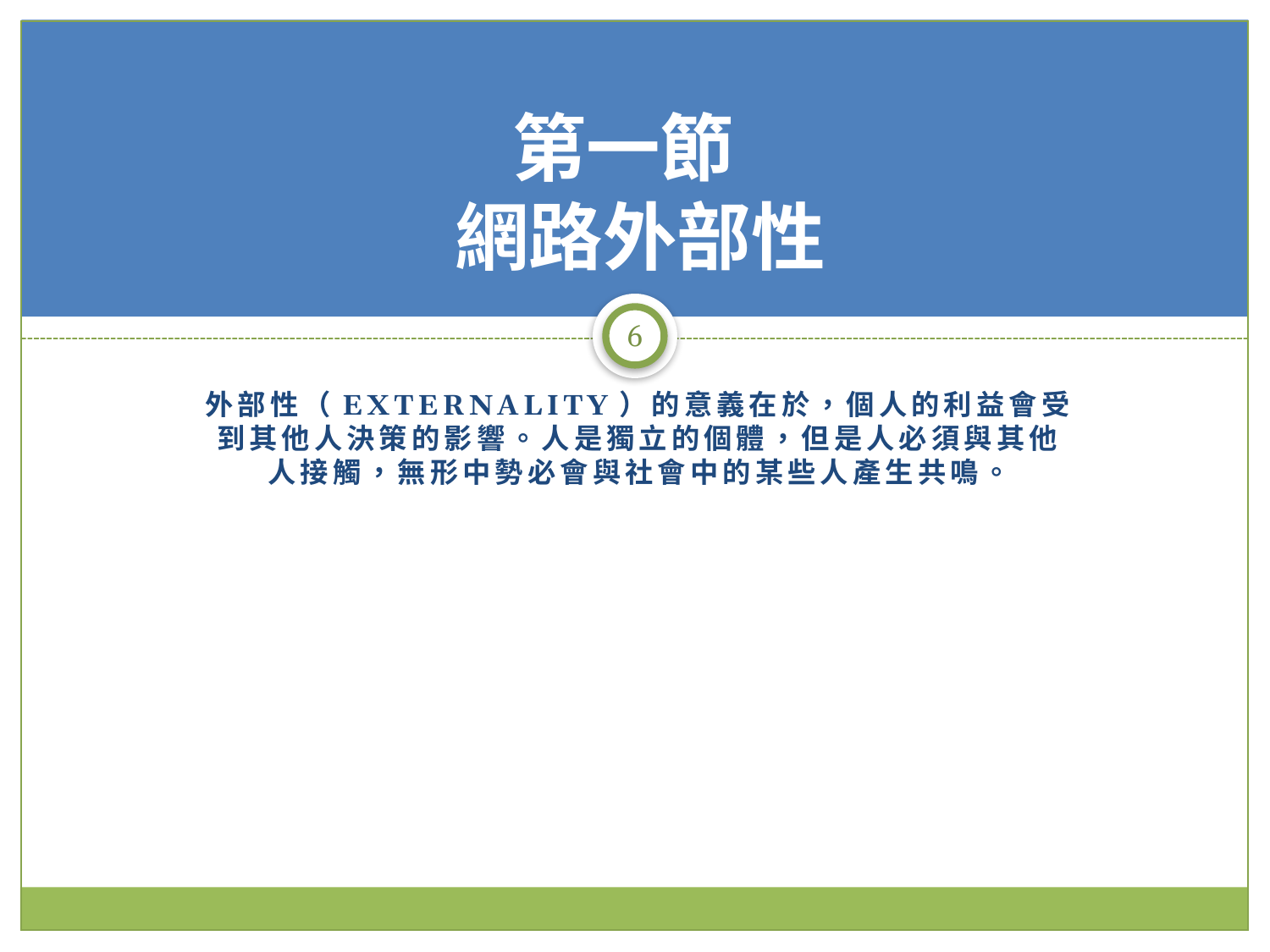

# 第一節 網路外部性
6
外部性（externality）的意義在於，個人的利益會受到其他人決策的影響。人是獨立的個體，但是人必須與其他人接觸，無形中勢必會與社會中的某些人產生共鳴。